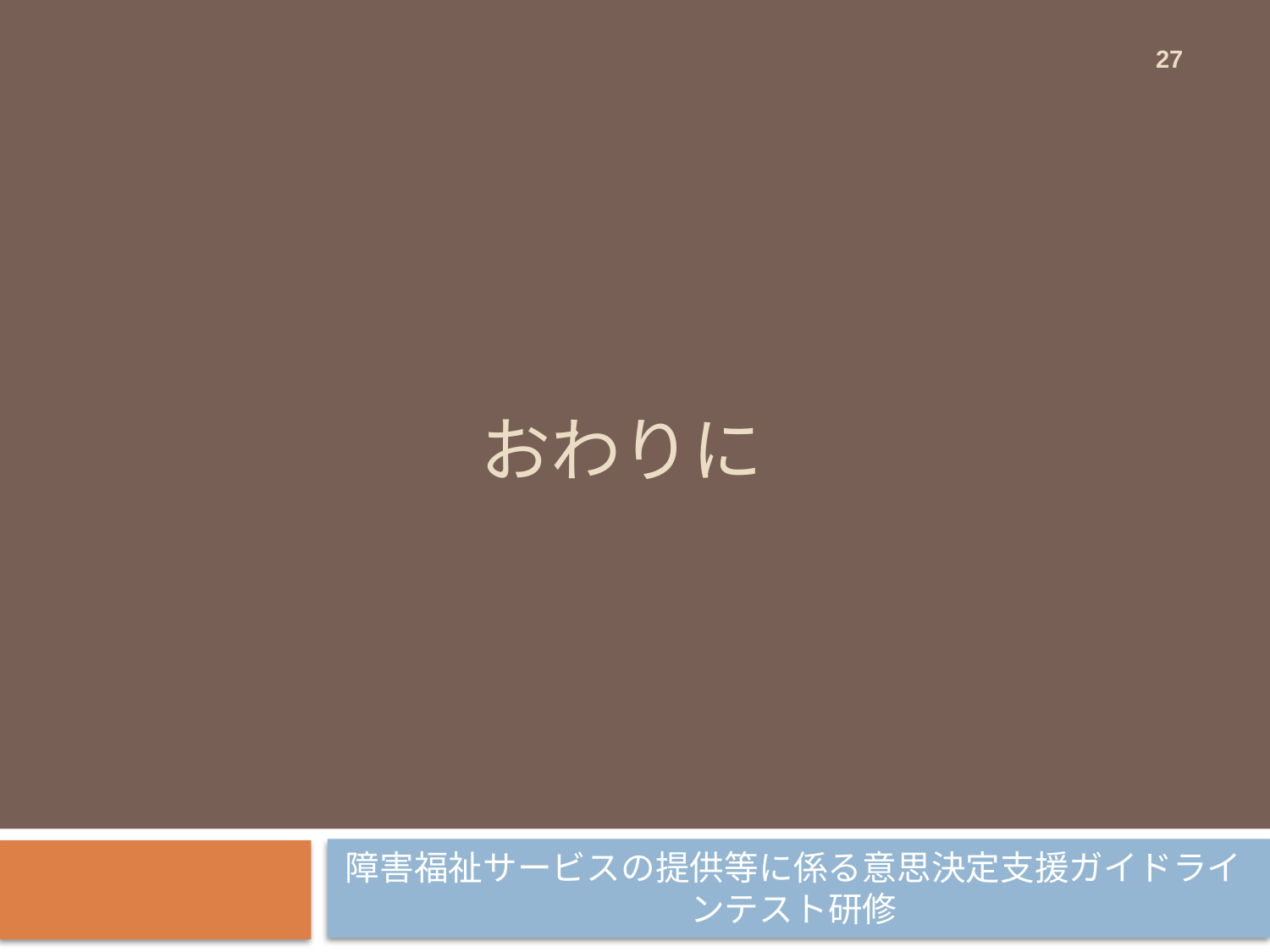

27
# おわりに
障害福祉サービスの提供等に係る意思決定支援ガイドラインテスト研修